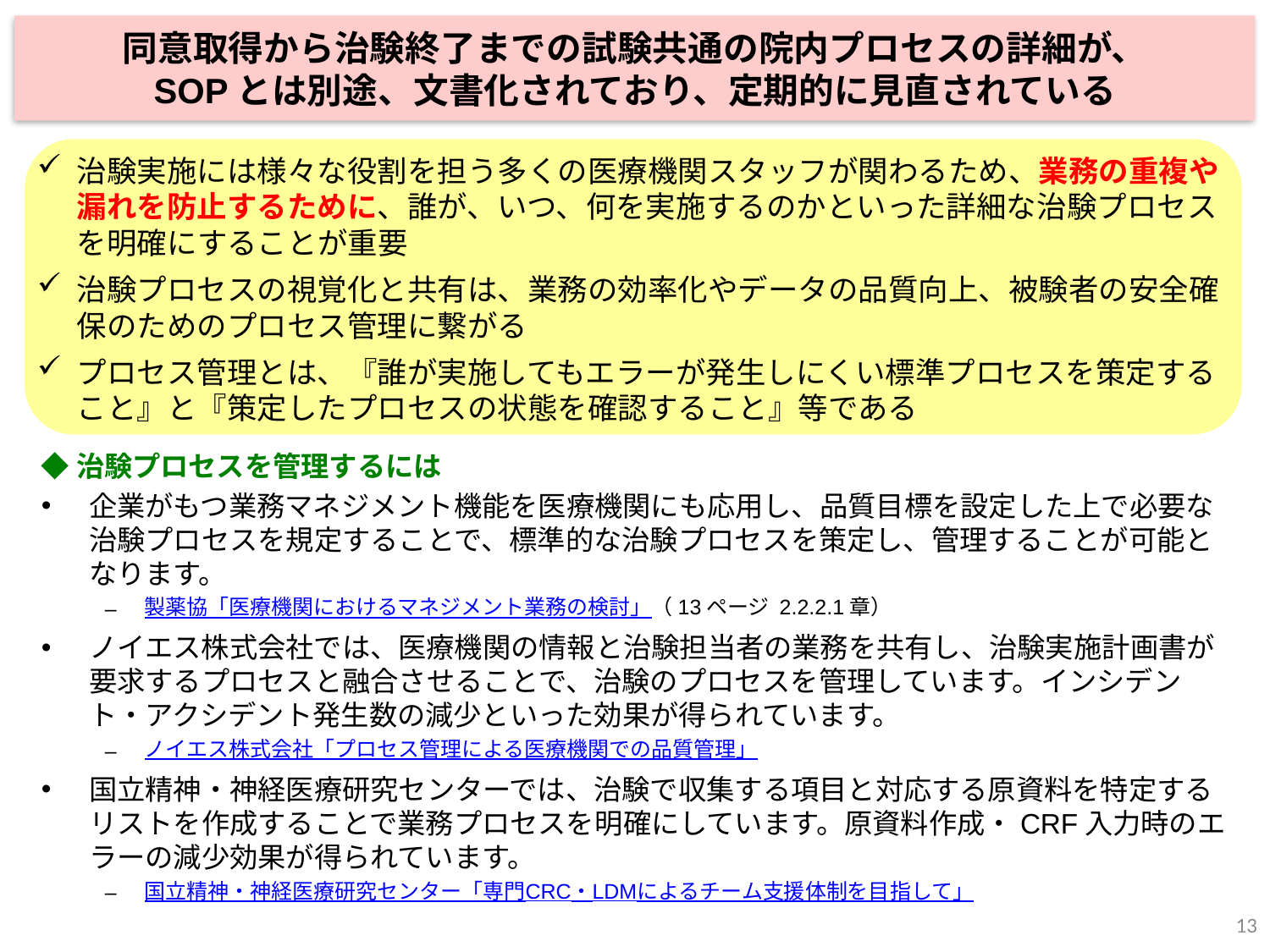

# 同意取得から治験終了までの試験共通の院内プロセスの詳細が、 SOPとは別途、文書化されており、定期的に見直されている

治験実施には様々な役割を担う多くの医療機関スタッフが関わるため、業務の重複や漏れを防止するために、誰が、いつ、何を実施するのかといった詳細な治験プロセスを明確にすることが重要
治験プロセスの視覚化と共有は、業務の効率化やデータの品質向上、被験者の安全確保のためのプロセス管理に繋がる
プロセス管理とは、『誰が実施してもエラーが発生しにくい標準プロセスを策定すること』と『策定したプロセスの状態を確認すること』等である
◆治験プロセスを管理するには
企業がもつ業務マネジメント機能を医療機関にも応用し、品質目標を設定した上で必要な治験プロセスを規定することで、標準的な治験プロセスを策定し、管理することが可能となります。
製薬協「医療機関におけるマネジメント業務の検討」（13ページ 2.2.2.1章）
ノイエス株式会社では、医療機関の情報と治験担当者の業務を共有し、治験実施計画書が要求するプロセスと融合させることで、治験のプロセスを管理しています。インシデント・アクシデント発生数の減少といった効果が得られています。
ノイエス株式会社「プロセス管理による医療機関での品質管理」
国立精神・神経医療研究センターでは、治験で収集する項目と対応する原資料を特定するリストを作成することで業務プロセスを明確にしています。原資料作成・CRF入力時のエラーの減少効果が得られています。
国立精神・神経医療研究センター「専門CRC・LDMによるチーム支援体制を目指して」
13